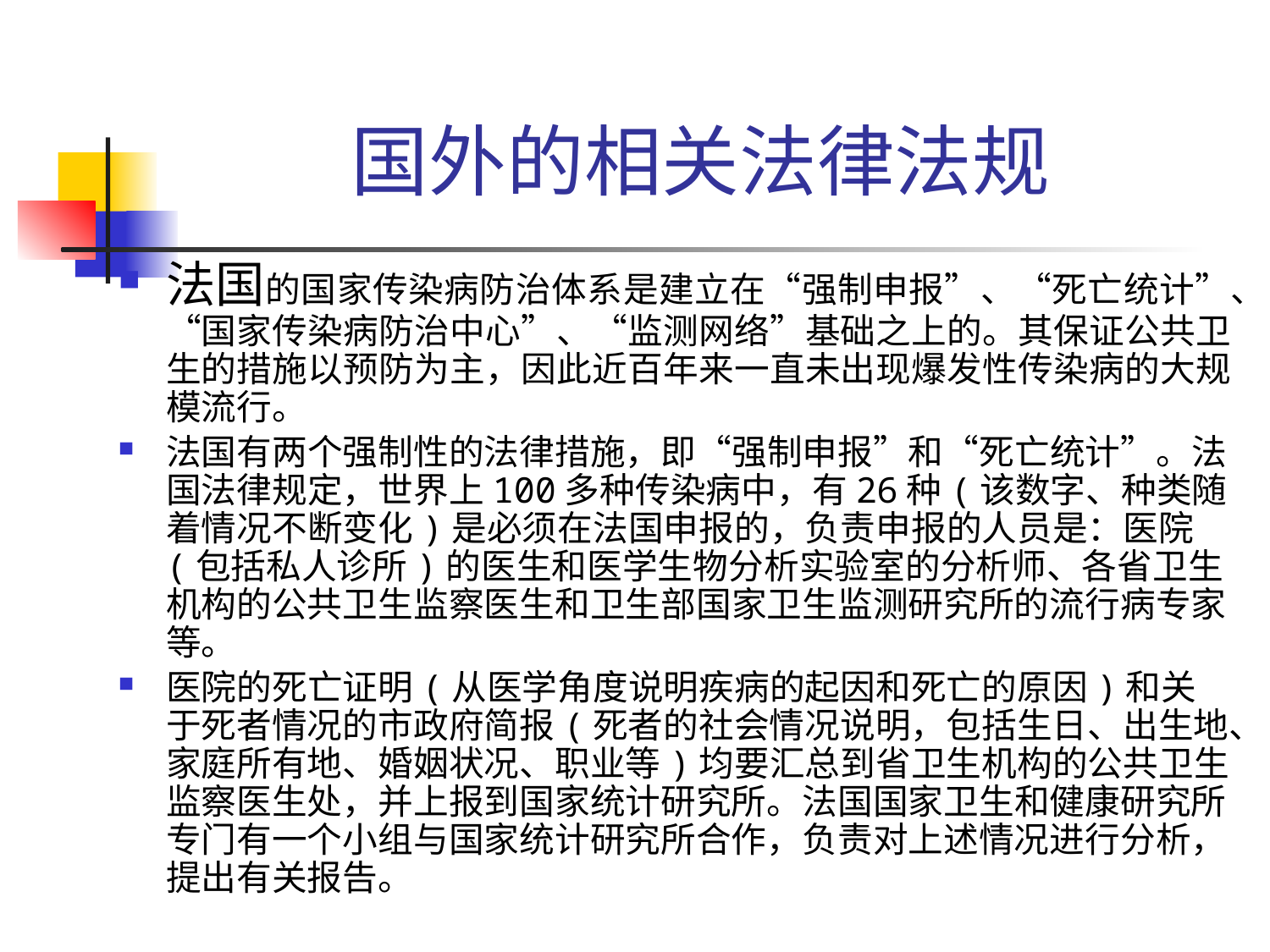

# 国外的相关法律法规
法国的国家传染病防治体系是建立在“强制申报”、“死亡统计”、“国家传染病防治中心”、“监测网络”基础之上的。其保证公共卫生的措施以预防为主，因此近百年来一直未出现爆发性传染病的大规模流行。
法国有两个强制性的法律措施，即“强制申报”和“死亡统计”。法国法律规定，世界上100多种传染病中，有26种(该数字、种类随着情况不断变化)是必须在法国申报的，负责申报的人员是：医院(包括私人诊所)的医生和医学生物分析实验室的分析师、各省卫生机构的公共卫生监察医生和卫生部国家卫生监测研究所的流行病专家等。
医院的死亡证明(从医学角度说明疾病的起因和死亡的原因)和关于死者情况的市政府简报(死者的社会情况说明，包括生日、出生地、家庭所有地、婚姻状况、职业等)均要汇总到省卫生机构的公共卫生监察医生处，并上报到国家统计研究所。法国国家卫生和健康研究所专门有一个小组与国家统计研究所合作，负责对上述情况进行分析，提出有关报告。